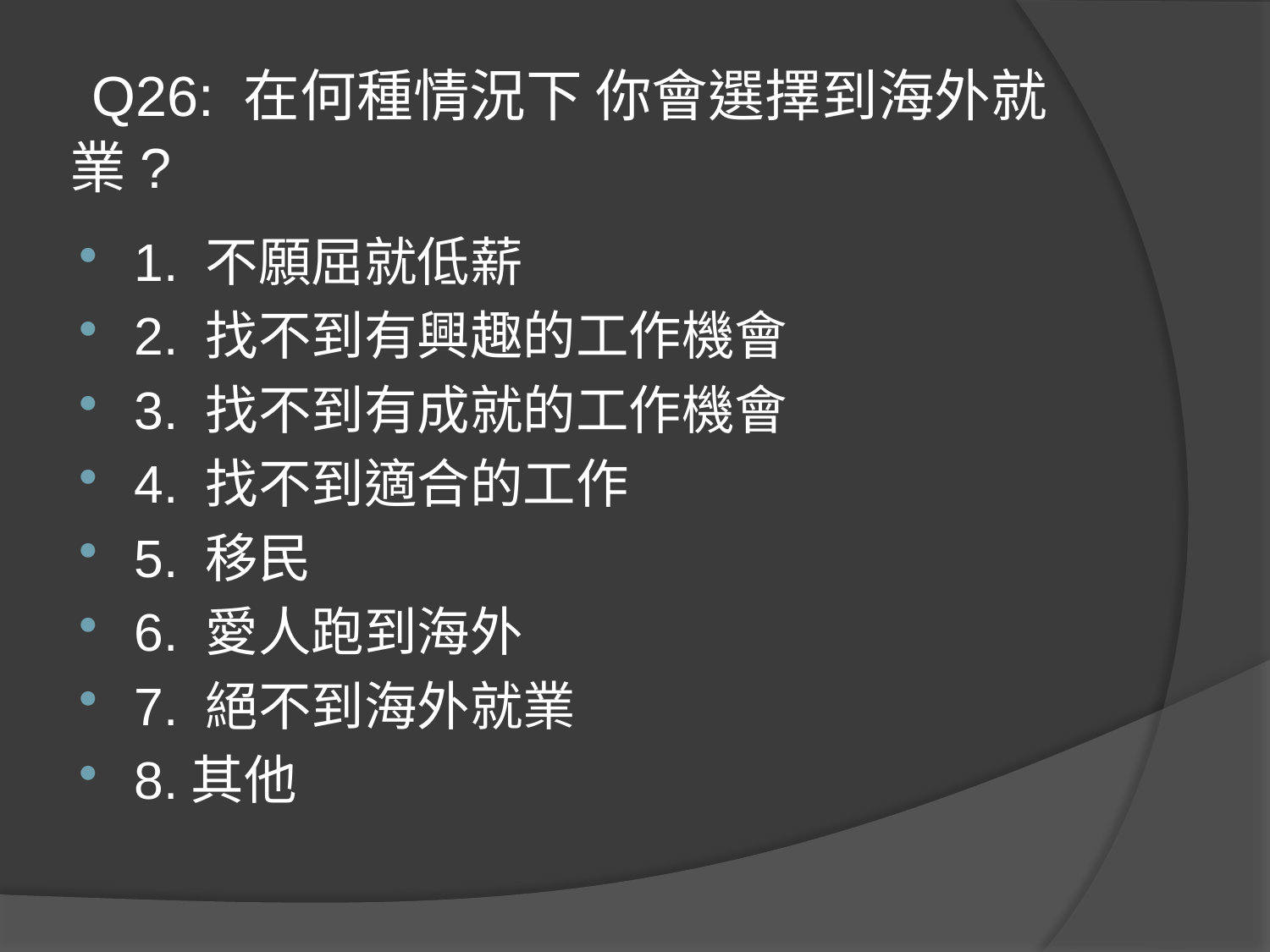

# Q26: 在何種情況下 你會選擇到海外就業?
1. 不願屈就低薪
2. 找不到有興趣的工作機會
3. 找不到有成就的工作機會
4. 找不到適合的工作
5. 移民
6. 愛人跑到海外
7. 絕不到海外就業
8.其他